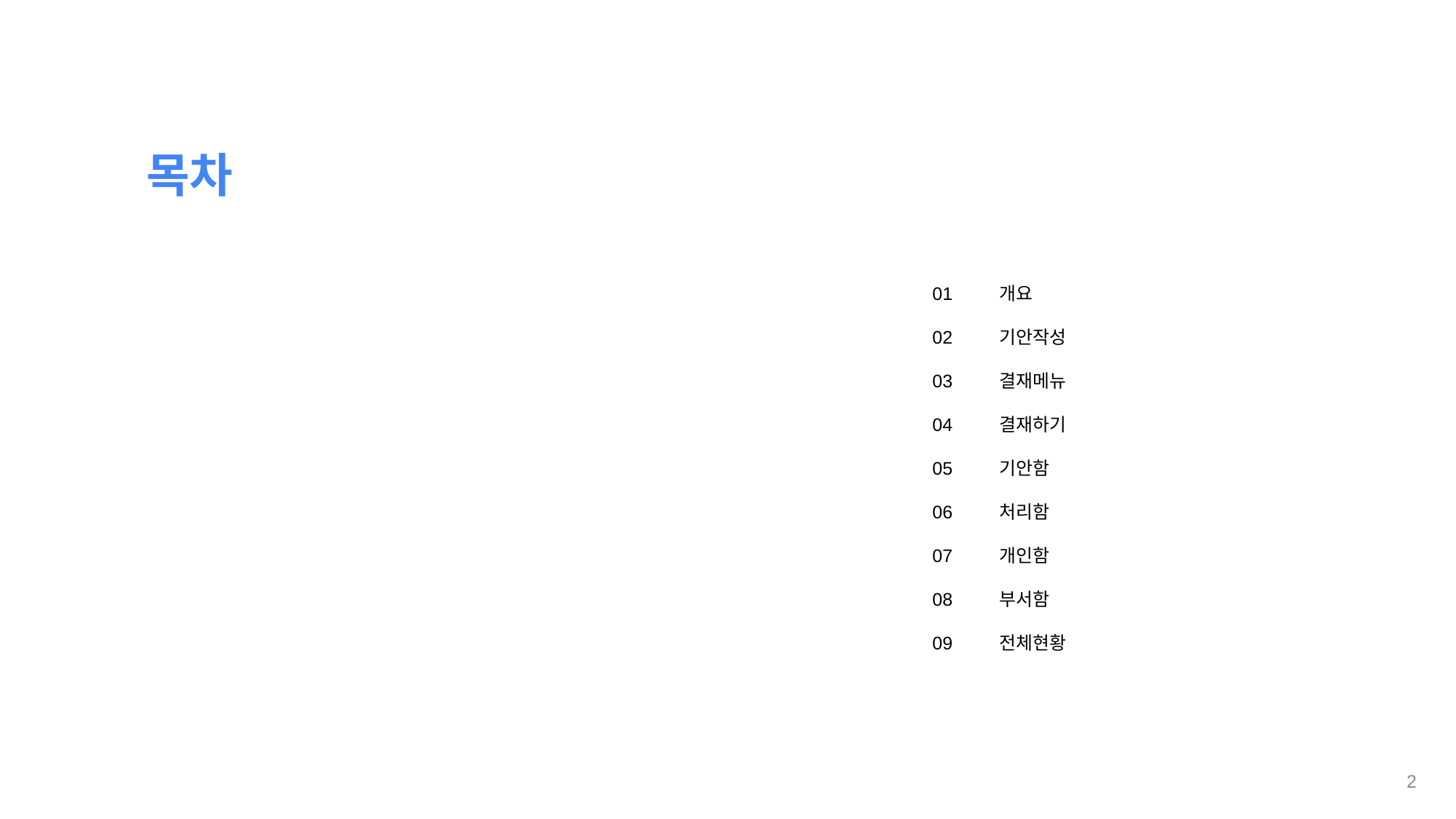

목차
01
02
03
04
05
06
07
08
09
개요
기안작성
결재메뉴
결재하기
기안함
처리함
개인함
부서함
전체현황